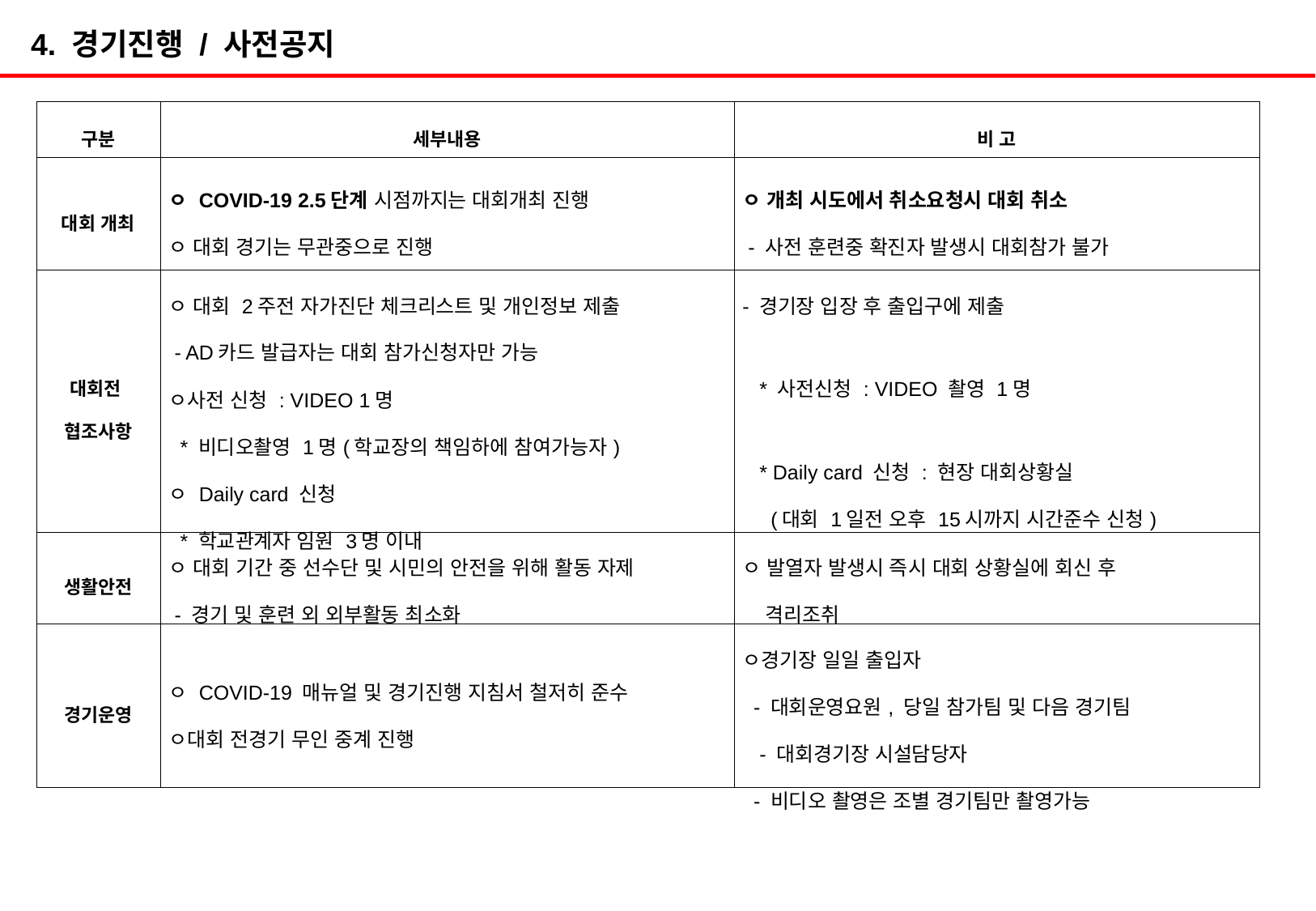

4. 경기진행 / 사전공지

| 구분 | 세부내용 | 비 고 |
| --- | --- | --- |
| 대회 개최 | ㅇ COVID-19 2.5단계 시점까지는 대회개최 진행 ㅇ 대회 경기는 무관중으로 진행 | ㅇ 개최 시도에서 취소요청시 대회 취소 - 사전 훈련중 확진자 발생시 대회참가 불가 |
| 대회전 협조사항 | ㅇ 대회 2주전 자가진단 체크리스트 및 개인정보 제출 - AD카드 발급자는 대회 참가신청자만 가능 ㅇ사전 신청 : VIDEO 1명 \* 비디오촬영 1명(학교장의 책임하에 참여가능자) ㅇ Daily card 신청 \* 학교관계자 임원 3명 이내 | - 경기장 입장 후 출입구에 제출 \* 사전신청 : VIDEO 촬영 1명 \* Daily card 신청 : 현장 대회상황실 (대회 1일전 오후 15시까지 시간준수 신청) |
| 생활안전 | ㅇ 대회 기간 중 선수단 및 시민의 안전을 위해 활동 자제 - 경기 및 훈련 외 외부활동 최소화 | ㅇ 발열자 발생시 즉시 대회 상황실에 회신 후 격리조취 |
| 경기운영 | ㅇ COVID-19 매뉴얼 및 경기진행 지침서 철저히 준수 ㅇ대회 전경기 무인 중계 진행 | ㅇ경기장 일일 출입자 - 대회운영요원, 당일 참가팀 및 다음 경기팀 - 대회경기장 시설담당자 - 비디오 촬영은 조별 경기팀만 촬영가능 |